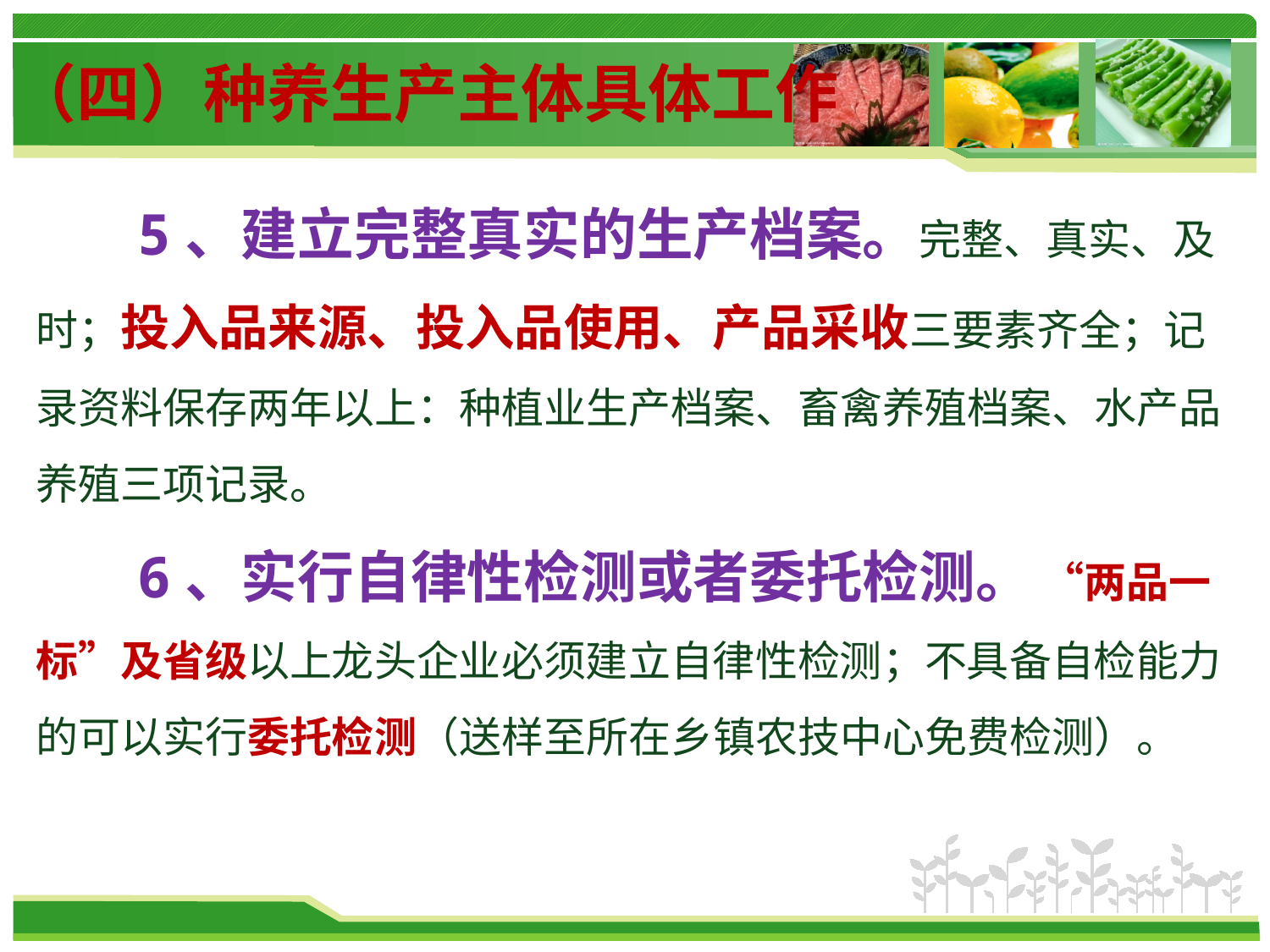

（四）种养生产主体具体工作
    5、建立完整真实的生产档案。完整、真实、及时；投入品来源、投入品使用、产品采收三要素齐全；记录资料保存两年以上：种植业生产档案、畜禽养殖档案、水产品养殖三项记录。
    6、实行自律性检测或者委托检测。 “两品一标”及省级以上龙头企业必须建立自律性检测；不具备自检能力的可以实行委托检测（送样至所在乡镇农技中心免费检测）。